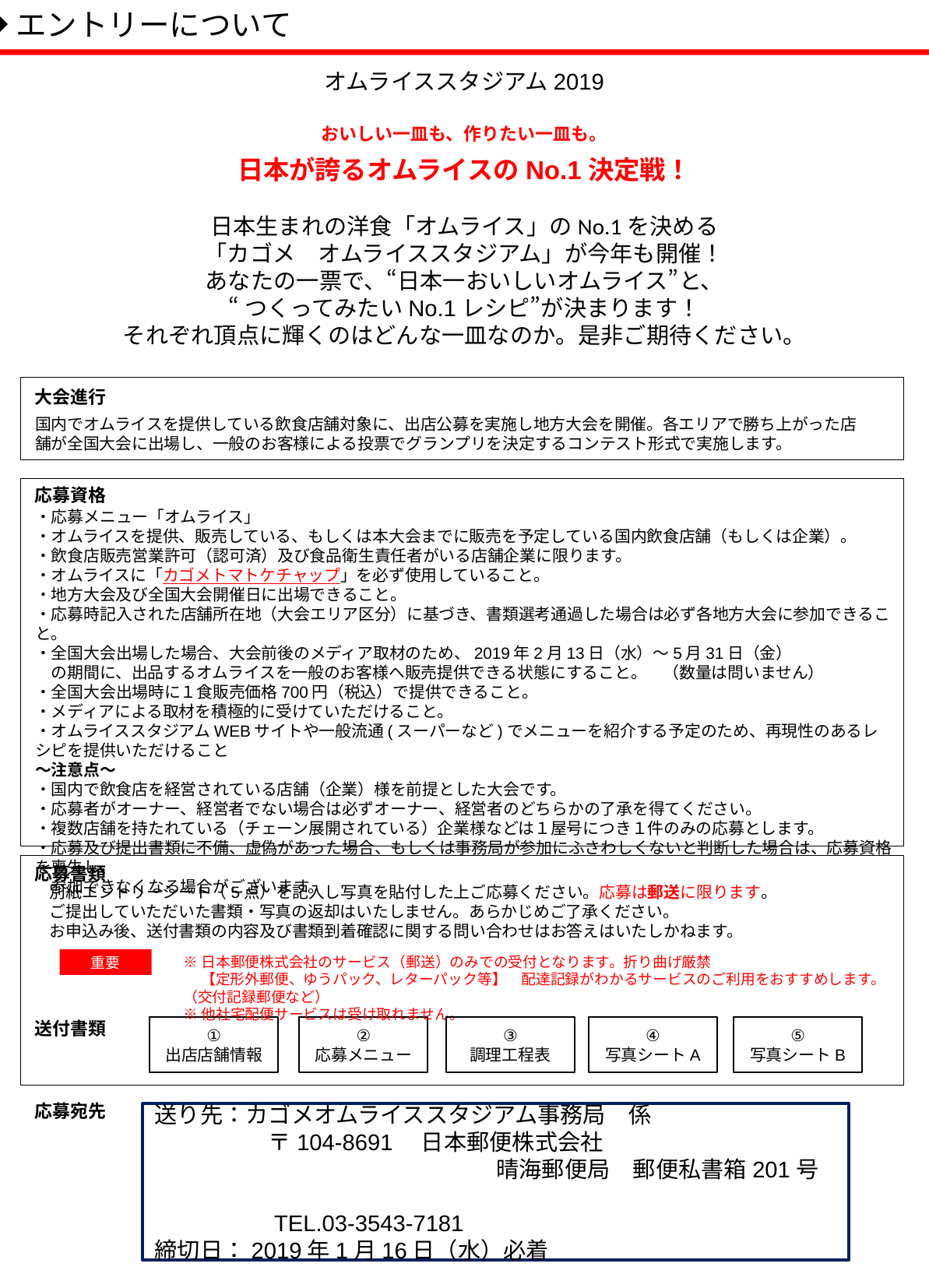

◆エントリーについて

オムライススタジアム2019
おいしい一皿も、作りたい一皿も。
日本が誇るオムライスのNo.1決定戦！

日本生まれの洋食「オムライス」のNo.1を決める
「カゴメ　オムライススタジアム」が今年も開催！
あなたの一票で、“日本一おいしいオムライス”と、
“つくってみたいNo.1レシピ”が決まります！
それぞれ頂点に輝くのはどんな一皿なのか。是非ご期待ください。

大会進行
国内でオムライスを提供している飲食店舗対象に、出店公募を実施し地方大会を開催。各エリアで勝ち上がった店舗が全国大会に出場し、一般のお客様による投票でグランプリを決定するコンテスト形式で実施します。

応募資格
・応募メニュー「オムライス」
・オムライスを提供、販売している、もしくは本大会までに販売を予定している国内飲食店舗（もしくは企業）。
・飲食店販売営業許可（認可済）及び食品衛生責任者がいる店舗企業に限ります。
・オムライスに「カゴメトマトケチャップ」を必ず使用していること。
・地方大会及び全国大会開催日に出場できること。
・応募時記入された店舗所在地（大会エリア区分）に基づき、書類選考通過した場合は必ず各地方大会に参加できること。
・全国大会出場した場合、大会前後のメディア取材のため、2019年2月13日（水）～5月31日（金）
　の期間に、出品するオムライスを一般のお客様へ販売提供できる状態にすること。　（数量は問いません）
・全国大会出場時に１食販売価格700円（税込）で提供できること。
・メディアによる取材を積極的に受けていただけること。
・オムライススタジアムWEBサイトや一般流通(スーパーなど)でメニューを紹介する予定のため、再現性のあるレシピを提供いただけること
～注意点～
・国内で飲食店を経営されている店舗（企業）様を前提とした大会です。
・応募者がオーナー、経営者でない場合は必ずオーナー、経営者のどちらかの了承を得てください。
・複数店舗を持たれている（チェーン展開されている）企業様などは１屋号につき１件のみの応募とします。
・応募及び提出書類に不備、虚偽があった場合、もしくは事務局が参加にふさわしくないと判断した場合は、応募資格を喪失し、
　参加できなくなる場合がございます。

応募書類
別紙エントリーシート（5点）を記入し写真を貼付した上ご応募ください。応募は郵送に限ります。
ご提出していただいた書類・写真の返却はいたしません。あらかじめご了承ください。
お申込み後、送付書類の内容及び書類到着確認に関する問い合わせはお答えはいたしかねます。
※日本郵便株式会社のサービス（郵送）のみでの受付となります。折り曲げ厳禁
　 【定形外郵便、ゆうパック、レターパック等】　配達記録がわかるサービスのご利用をおすすめします。（交付記録郵便など）
※他社宅配便サービスは受け取れません。
重要
送付書類
①
出店店舗情報
②
応募メニュー
③
調理工程表
④
写真シートA
⑤
写真シートB
応募宛先
送り先：カゴメオムライススタジアム事務局　係
　　　　　〒104-8691　日本郵便株式会社
　　　　　　　　　　　　　　　晴海郵便局　郵便私書箱201号
　　　　　TEL.03-3543-7181
締切日：2019年1月16日（水）必着